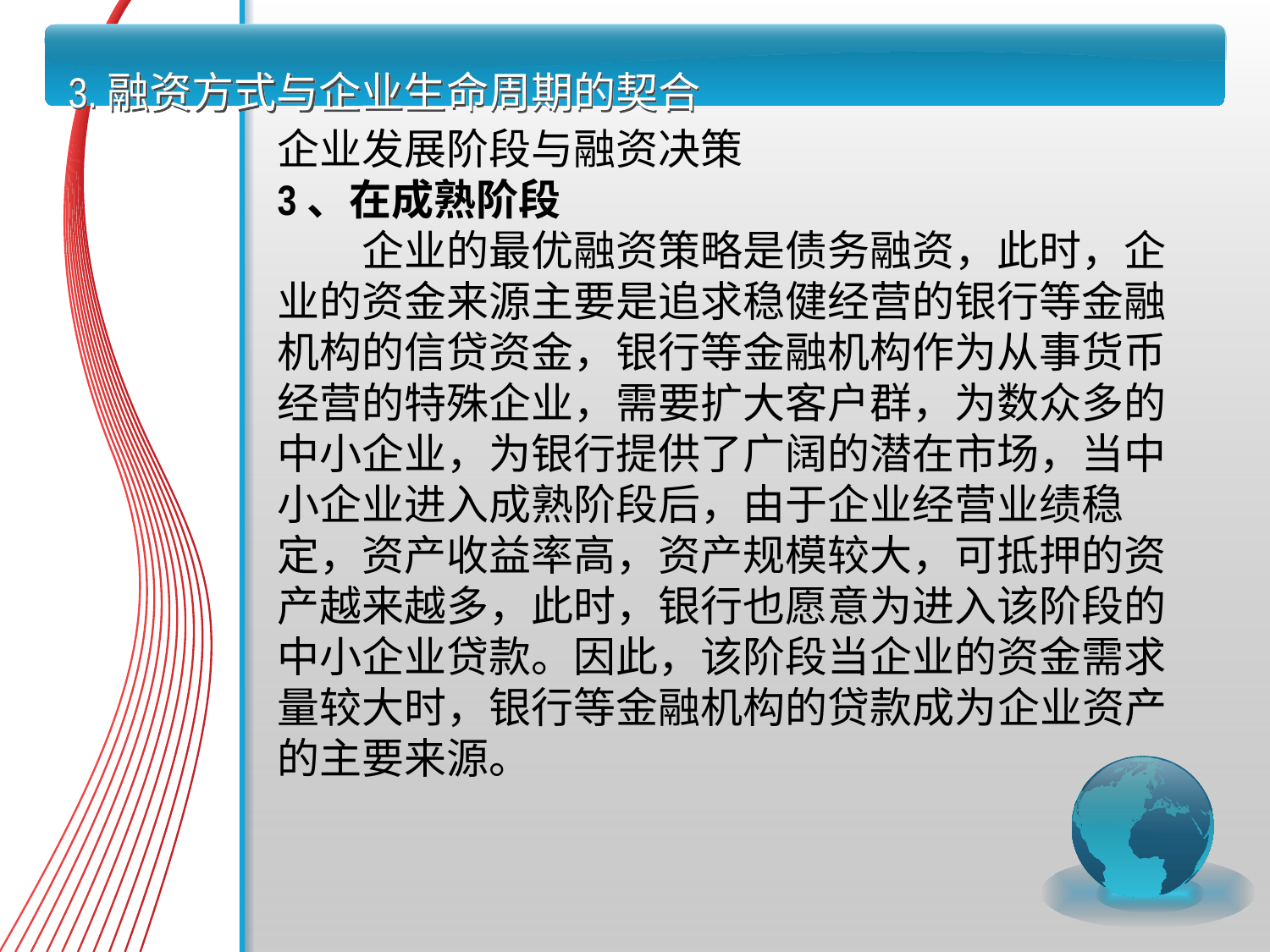

# 3.融资方式与企业生命周期的契合
企业发展阶段与融资决策
3、在成熟阶段
　　企业的最优融资策略是债务融资，此时，企业的资金来源主要是追求稳健经营的银行等金融机构的信贷资金，银行等金融机构作为从事货币经营的特殊企业，需要扩大客户群，为数众多的中小企业，为银行提供了广阔的潜在市场，当中小企业进入成熟阶段后，由于企业经营业绩稳定，资产收益率高，资产规模较大，可抵押的资产越来越多，此时，银行也愿意为进入该阶段的中小企业贷款。因此，该阶段当企业的资金需求量较大时，银行等金融机构的贷款成为企业资产的主要来源。